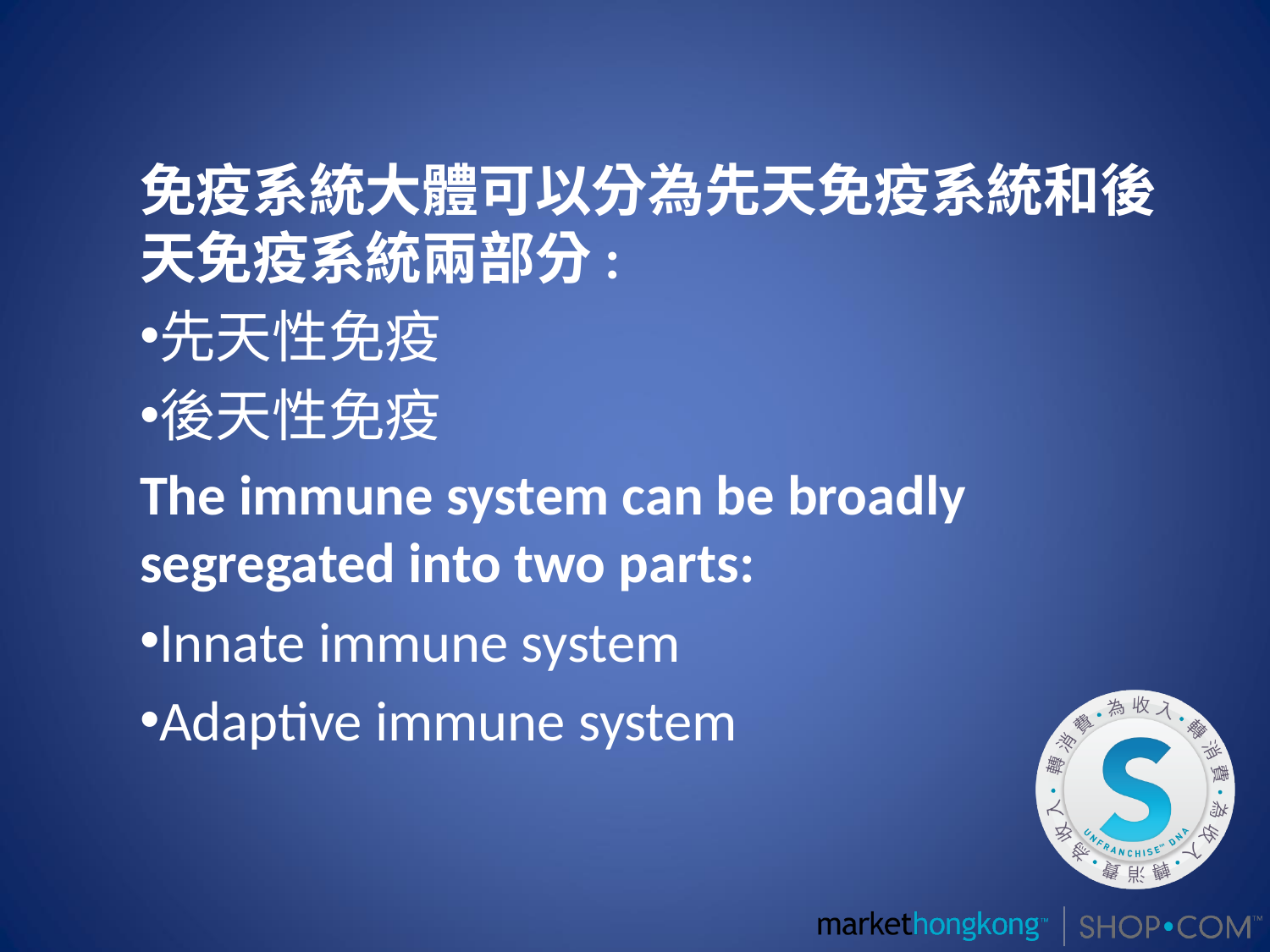

免疫系統大體可以分為先天免疫系統和後天免疫系統兩部分:
先天性免疫
後天性免疫
The immune system can be broadly segregated into two parts:
Innate immune system
Adaptive immune system